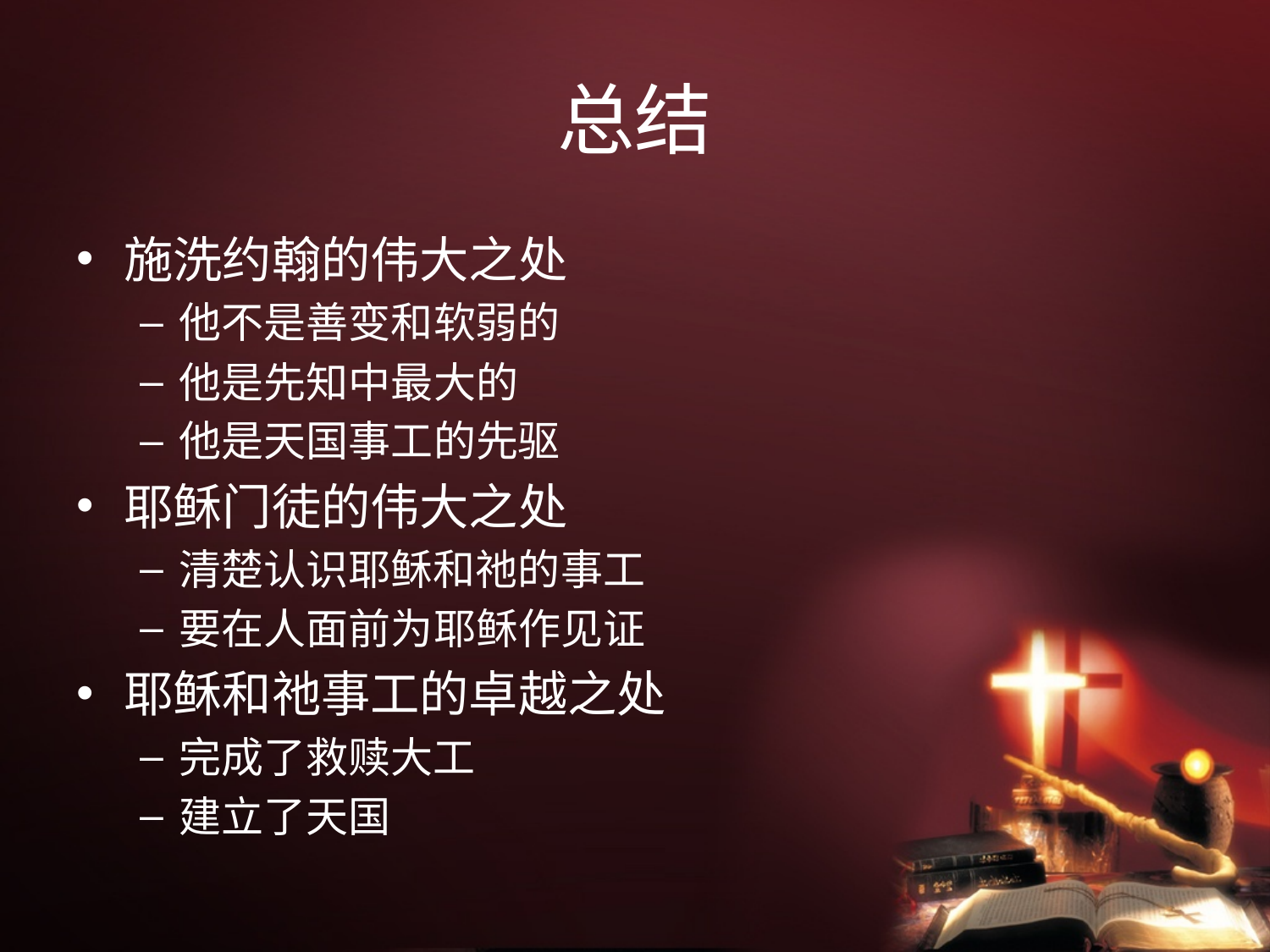

# 总结
施洗约翰的伟大之处
他不是善变和软弱的
他是先知中最大的
他是天国事工的先驱
耶稣门徒的伟大之处
清楚认识耶稣和祂的事工
要在人面前为耶稣作见证
耶稣和祂事工的卓越之处
完成了救赎大工
建立了天国